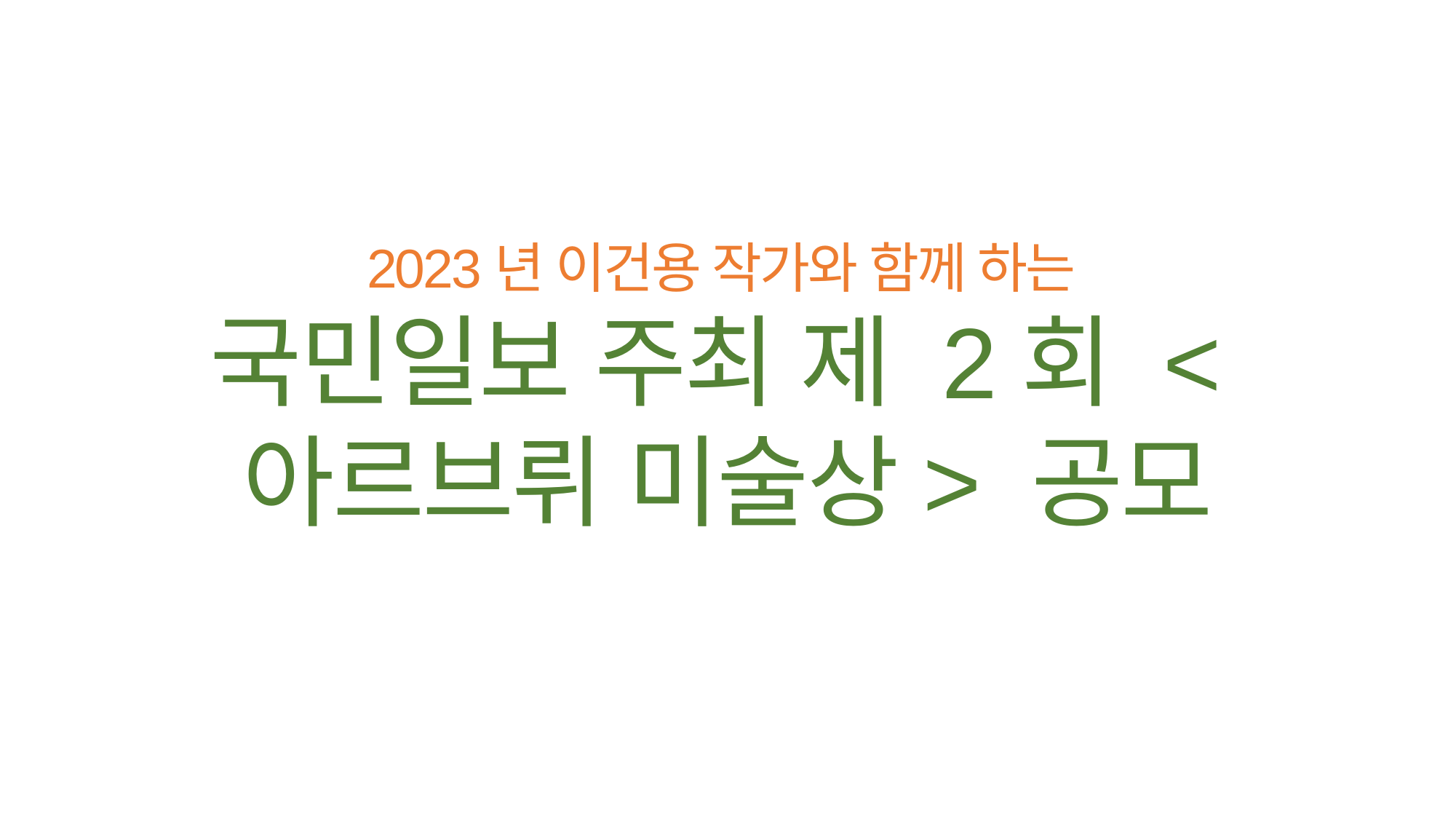

2023년 이건용 작가와 함께 하는
국민일보 주최 제 2회 <아르브뤼 미술상> 공모